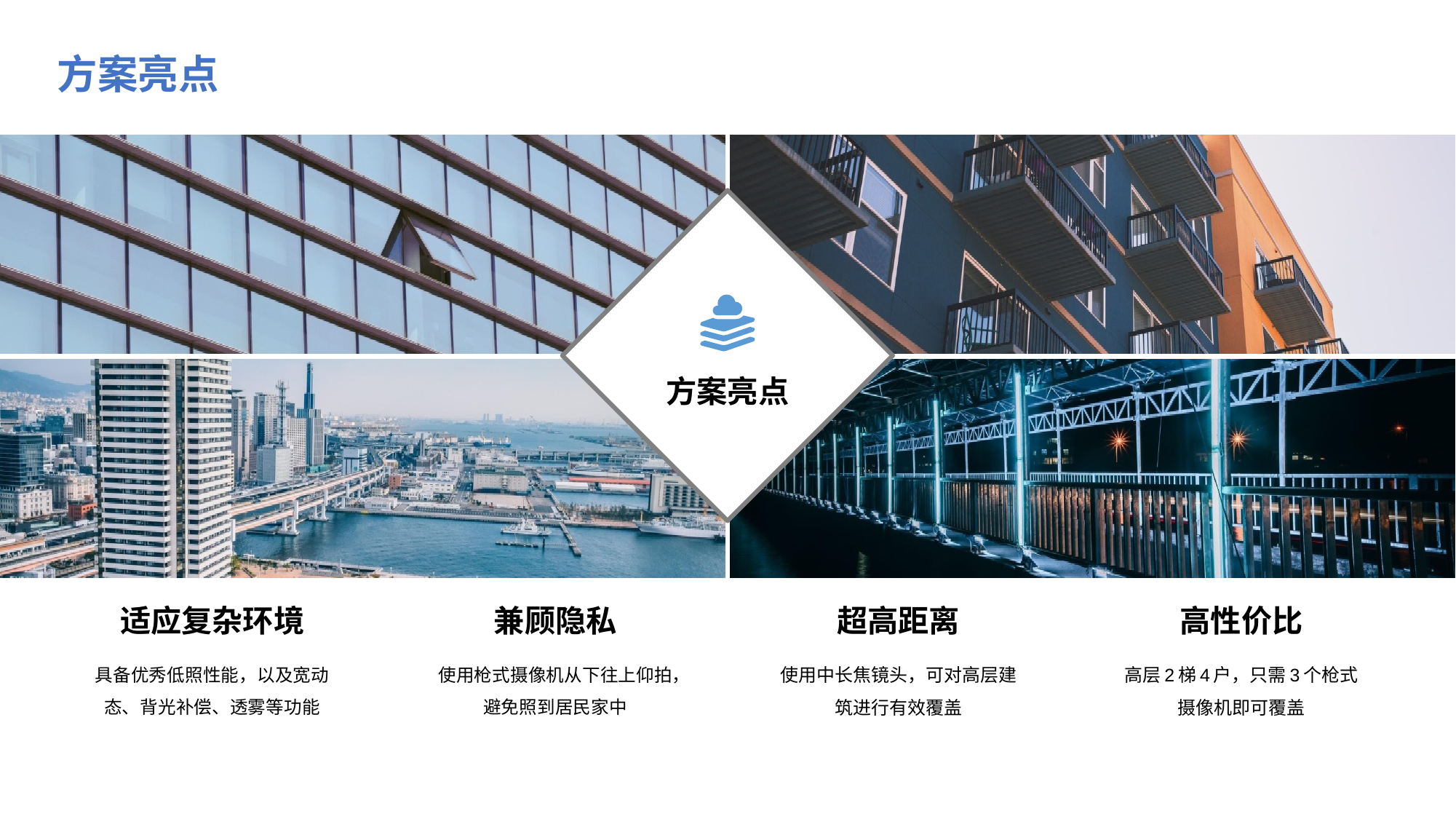

# 方案亮点

方案亮点

适应复杂环境
具备优秀低照性能，以及宽动态、背光补偿、透雾等功能
兼顾隐私
使用枪式摄像机从下往上仰拍，避免照到居民家中
超高距离
使用中长焦镜头，可对高层建筑进行有效覆盖
高性价比
高层2梯4户，只需3个枪式摄像机即可覆盖